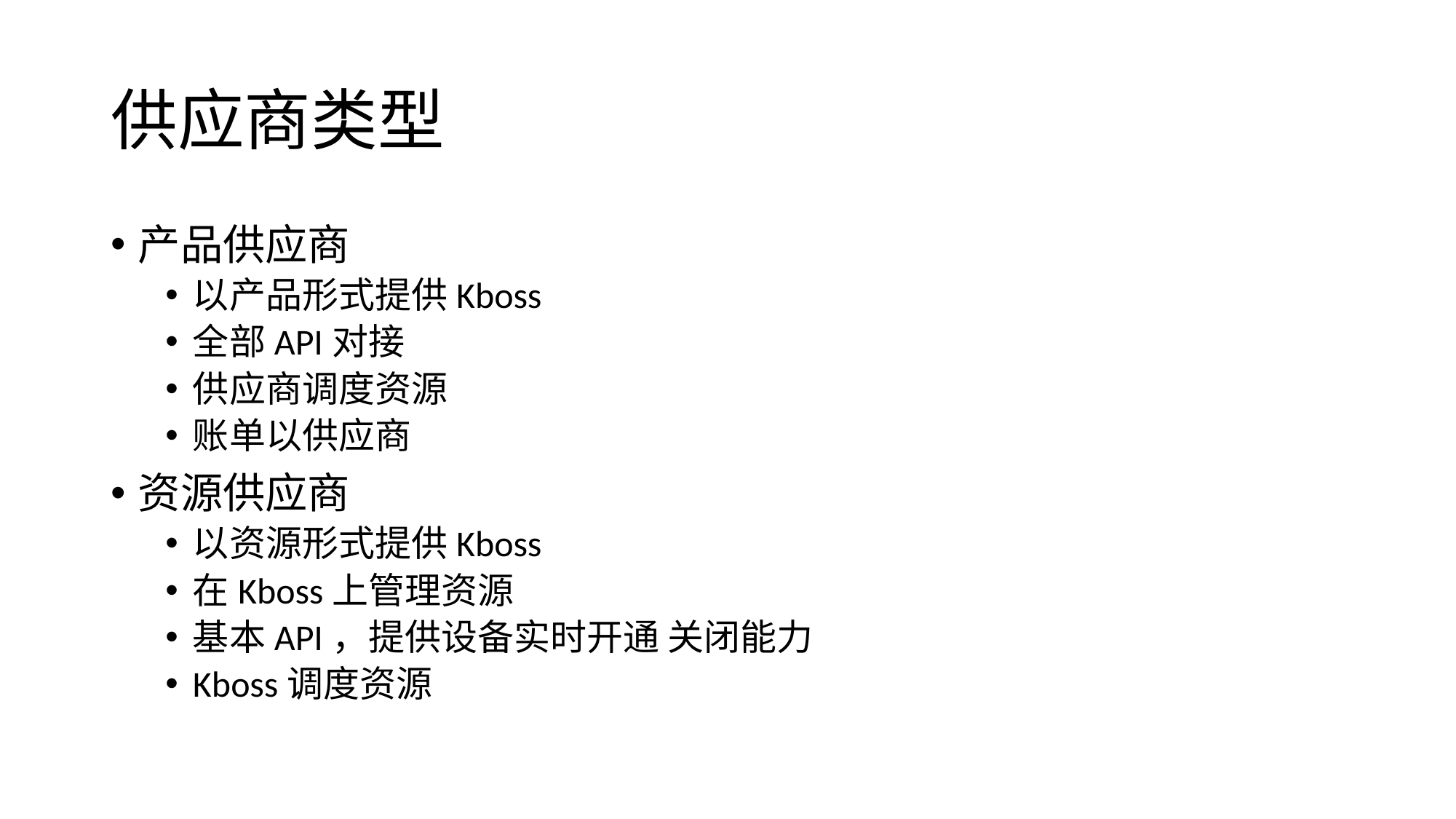

# 供应商类型
产品供应商
以产品形式提供Kboss
全部API对接
供应商调度资源
账单以供应商
资源供应商
以资源形式提供Kboss
在Kboss上管理资源
基本API，提供设备实时开通 关闭能力
Kboss调度资源